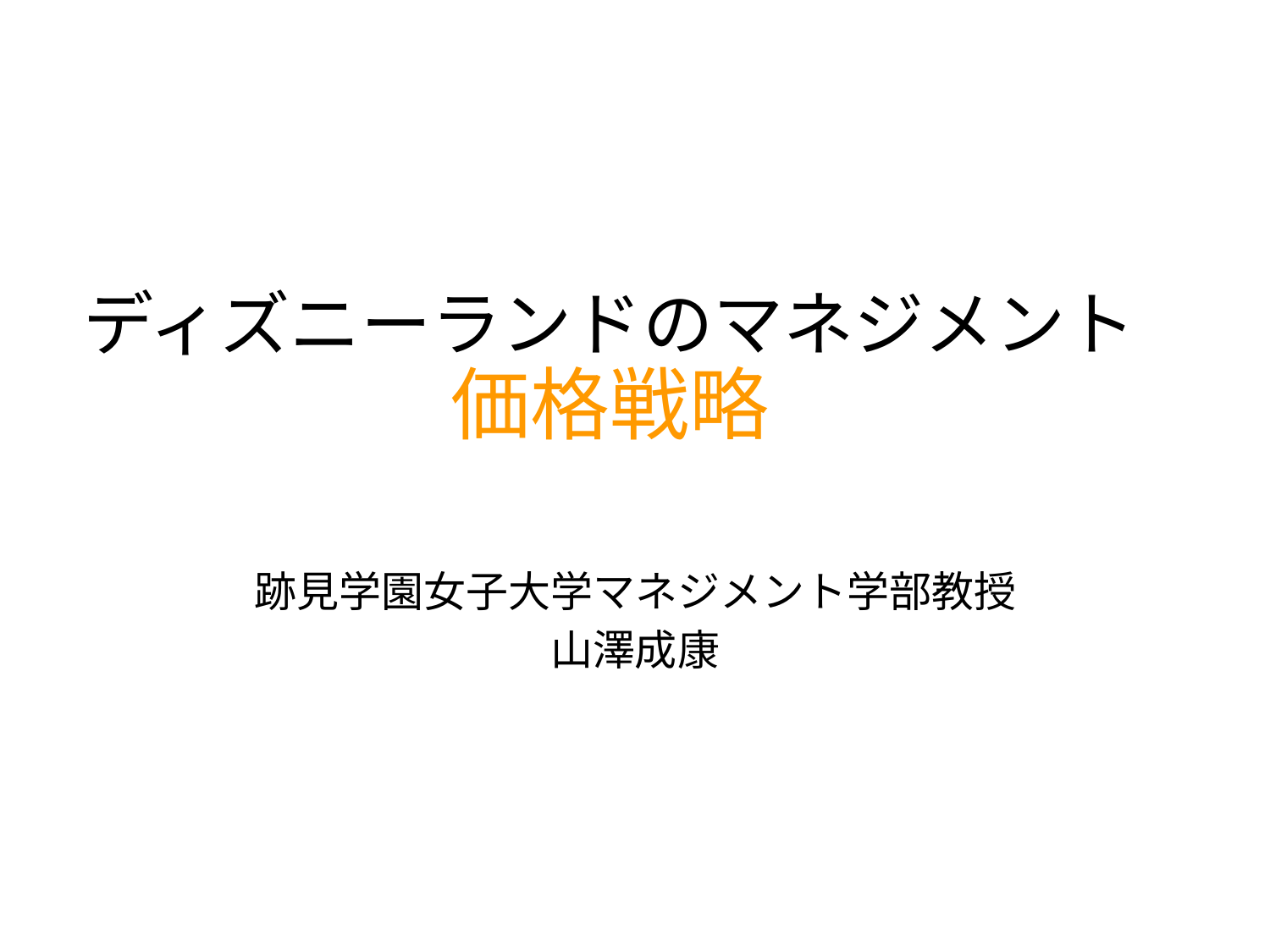

# ディズニーランドのマネジメント 価格戦略

跡見学園女子大学マネジメント学部教授
山澤成康